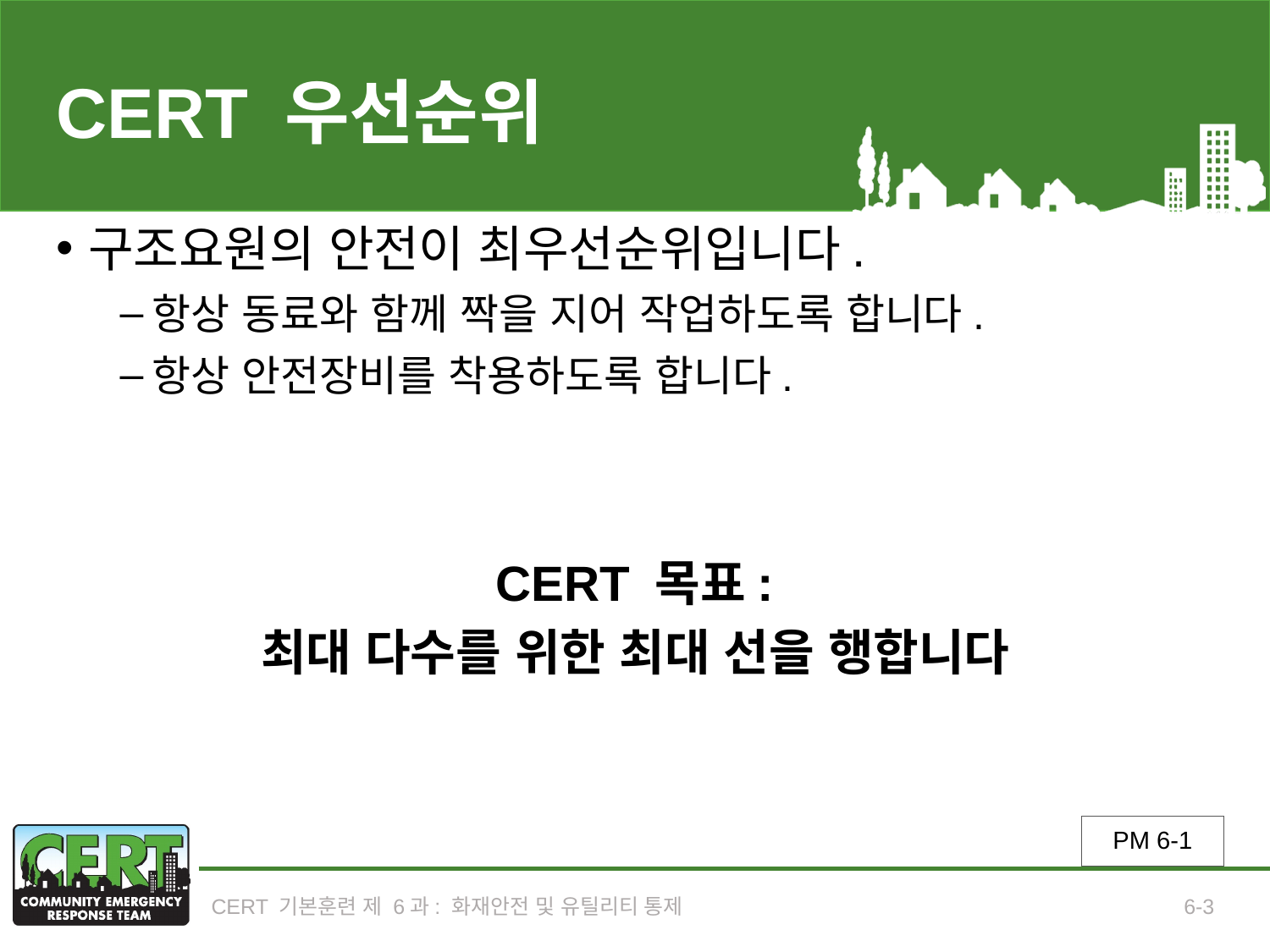

# CERT 우선순위
구조요원의 안전이 최우선순위입니다.
항상 동료와 함께 짝을 지어 작업하도록 합니다.
항상 안전장비를 착용하도록 합니다.

CERT 목표:
최대 다수를 위한 최대 선을 행합니다

PM 6-1
CERT 기본훈련 제 6과: 화재안전 및 유틸리티 통제
6-3